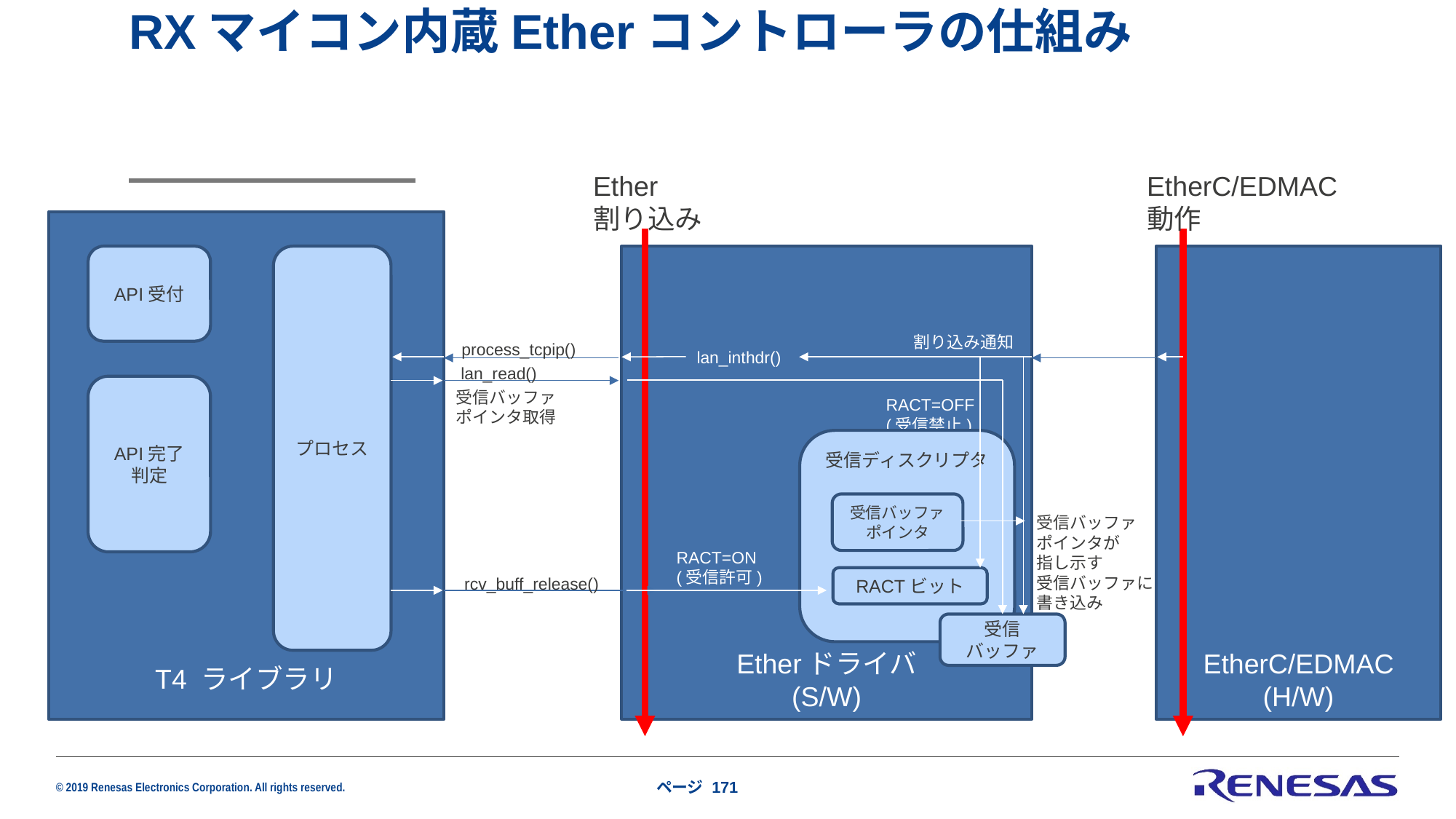

RXマイコン内蔵Etherコントローラの仕組み
Ether
割り込み
EtherC/EDMAC
動作

T4 ライブラリ
API受付
プロセス

Etherドライバ
(S/W)

EtherC/EDMAC (H/W)

割り込み通知
process_tcpip()
lan_inthdr()
lan_read()
API完了
判定
受信バッファ
ポインタ取得
RACT=OFF
(受信禁止)
受信ディスクリプタ

受信バッファポインタ
受信バッファ
ポインタが
指し示す
受信バッファに
書き込み
RACT=ON
(受信許可)
rcv_buff_release()
RACTビット
受信
バッファ
ページ 171